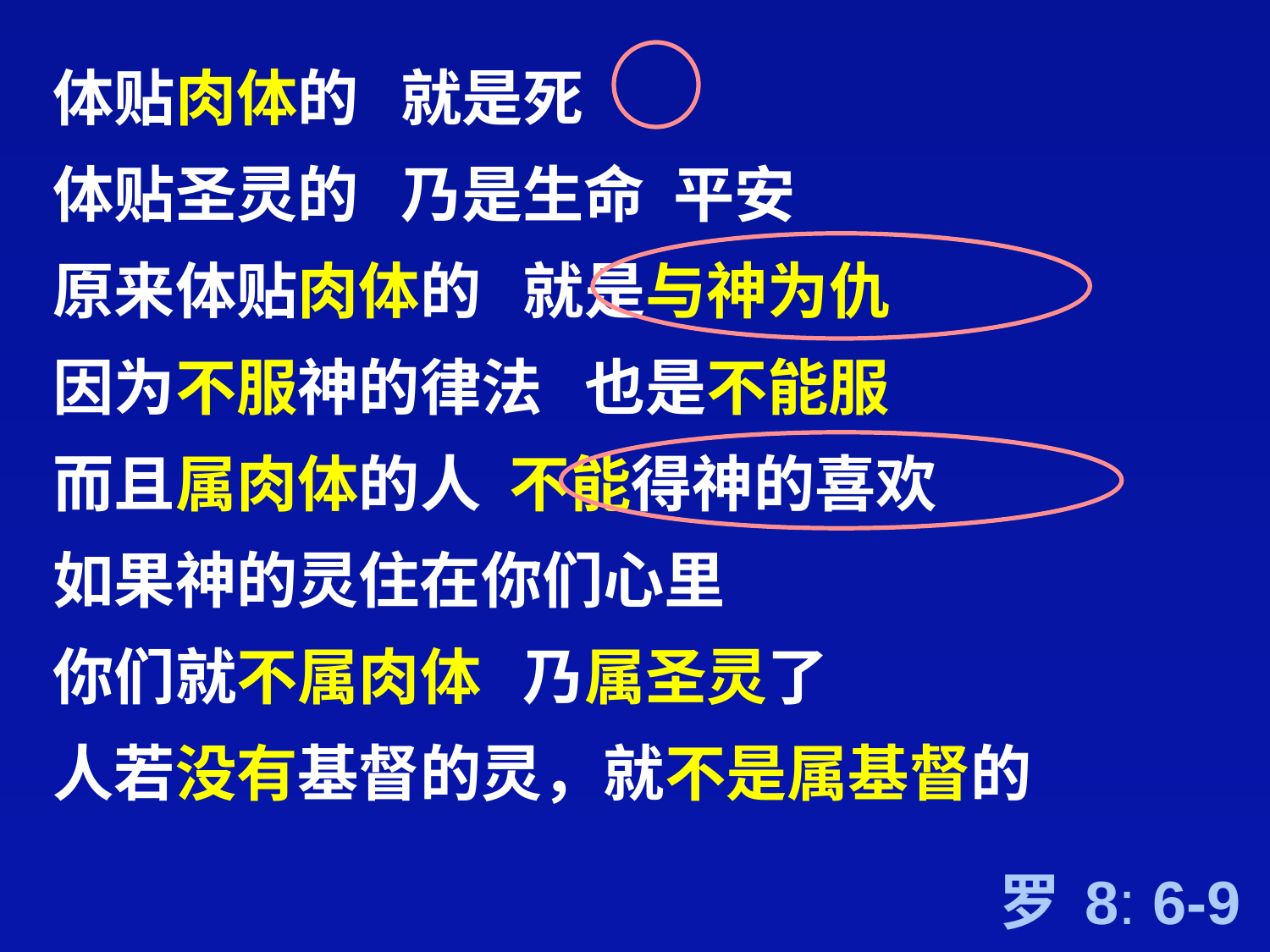

体贴肉体的   就是死
体贴圣灵的   乃是生命  平安
原来体贴肉体的   就是与神为仇
因为不服神的律法   也是不能服
而且属肉体的人  不能得神的喜欢
如果神的灵住在你们心里
你们就不属肉体   乃属圣灵了
人若没有基督的灵，就不是属基督的

罗 8: 6-9